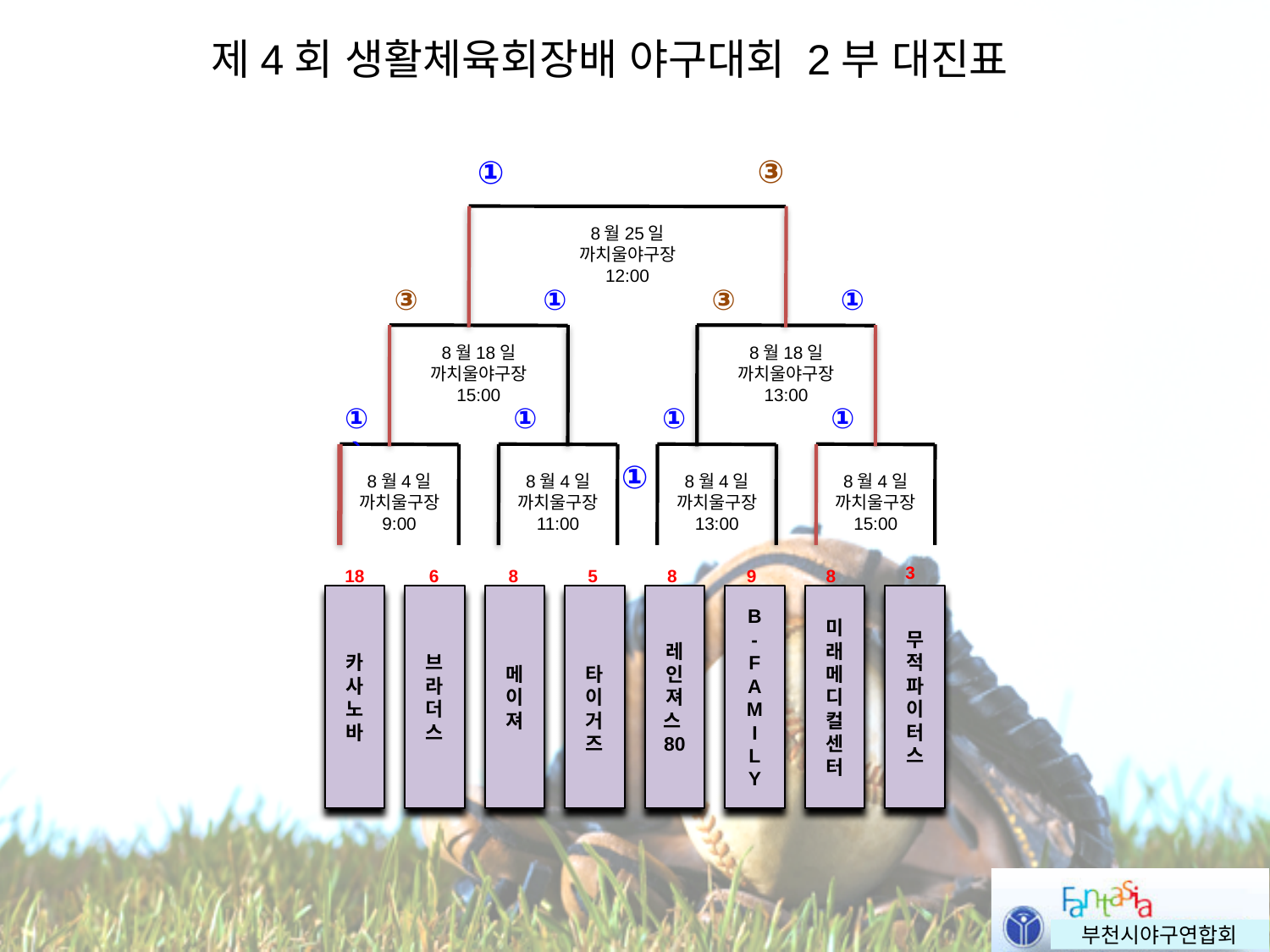

제4회 생활체육회장배 야구대회 2부 대진표
③
①
8월25일
까치울야구장
12:00
③
①
③
①
8월18일
까치울야구장
15:00
8월18일
까치울야구장
13:00
①`
①
①
①
①
8월4일
까치울구장
9:00
8월4일
까치울구장
11:00
8월4일
까치울구장
13:00
8월4일
까치울구장
15:00
3
18
6
8
5
8
9
8
카사노바
브라더스
메이져

타이거즈
레인져스80
B
-
F
A
M
I
L
Y
미래메디컬센터
무적파이터스